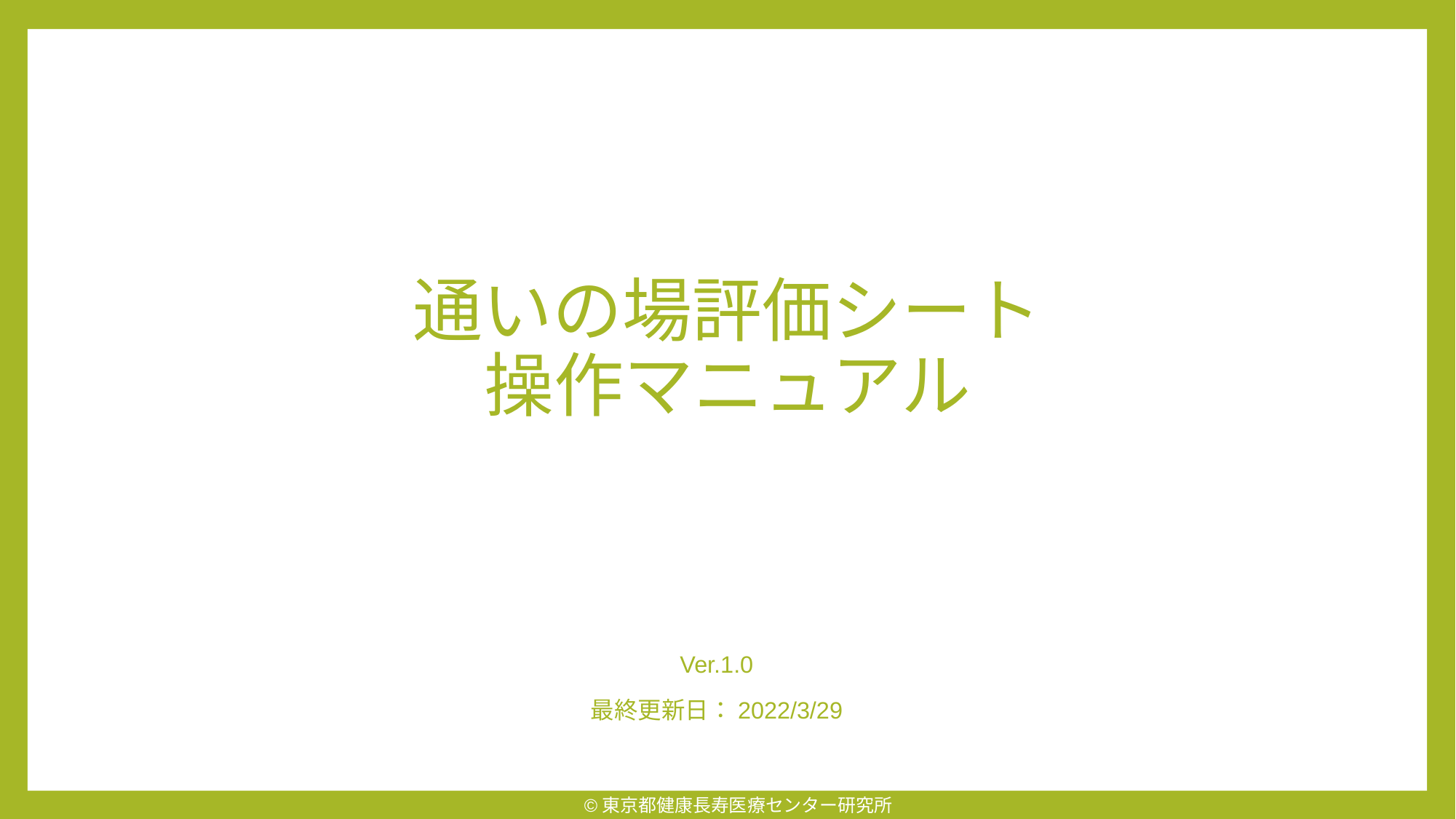

# 通いの場評価シート 操作マニュアル
Ver.1.0
最終更新日：2022/3/29
©東京都健康長寿医療センター研究所